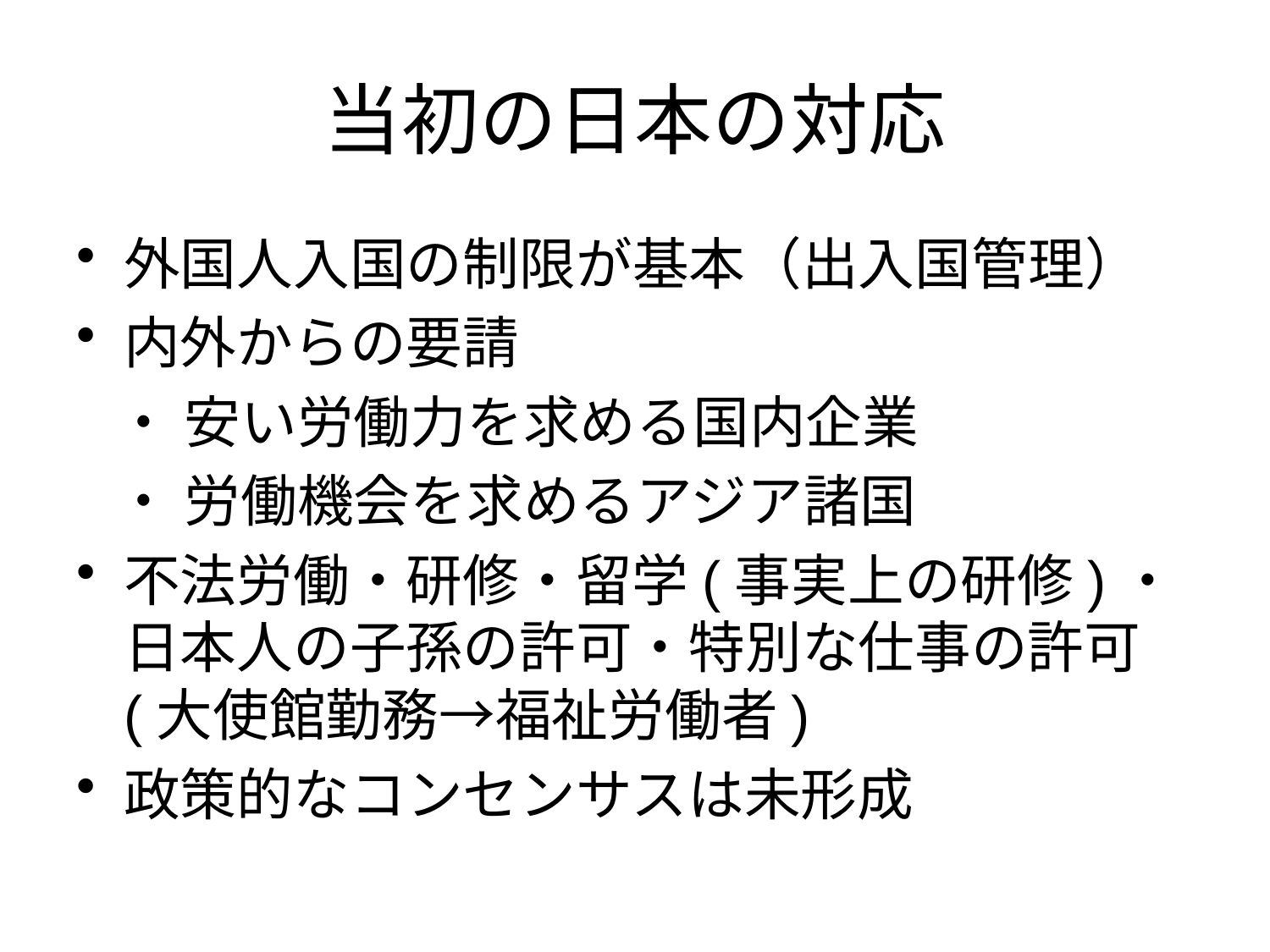

# 当初の日本の対応
外国人入国の制限が基本（出入国管理）
内外からの要請
  ・ 安い労働力を求める国内企業
  ・ 労働機会を求めるアジア諸国
不法労働・研修・留学(事実上の研修)・日本人の子孫の許可・特別な仕事の許可(大使館勤務→福祉労働者)
政策的なコンセンサスは未形成